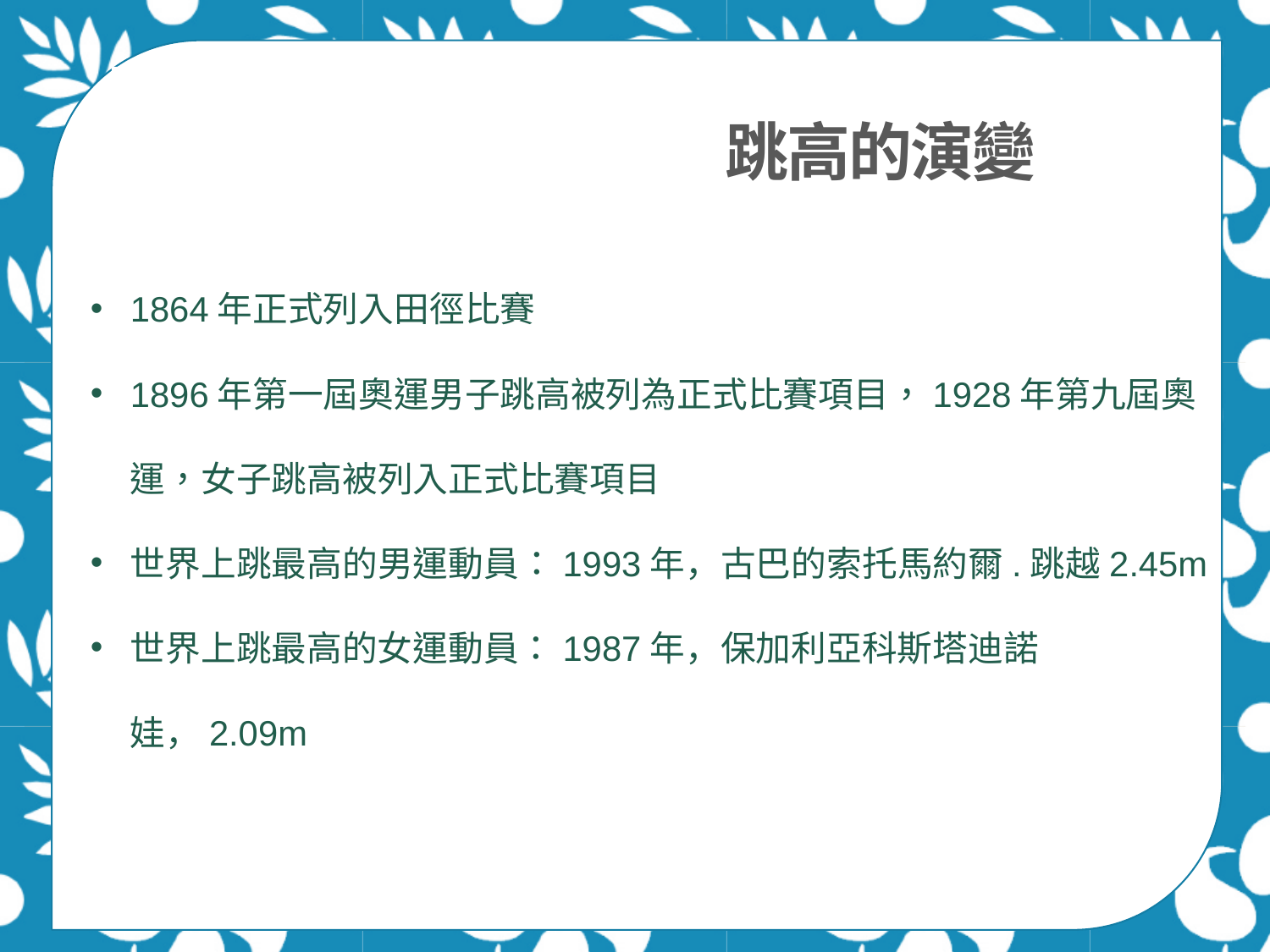

跳高的演變
1864年正式列入田徑比賽
1896年第一屆奧運男子跳高被列為正式比賽項目，1928年第九屆奧運，女子跳高被列入正式比賽項目
世界上跳最高的男運動員：1993年，古巴的索托馬約爾.跳越2.45m
世界上跳最高的女運動員：1987年，保加利亞科斯塔迪諾娃，2.09m